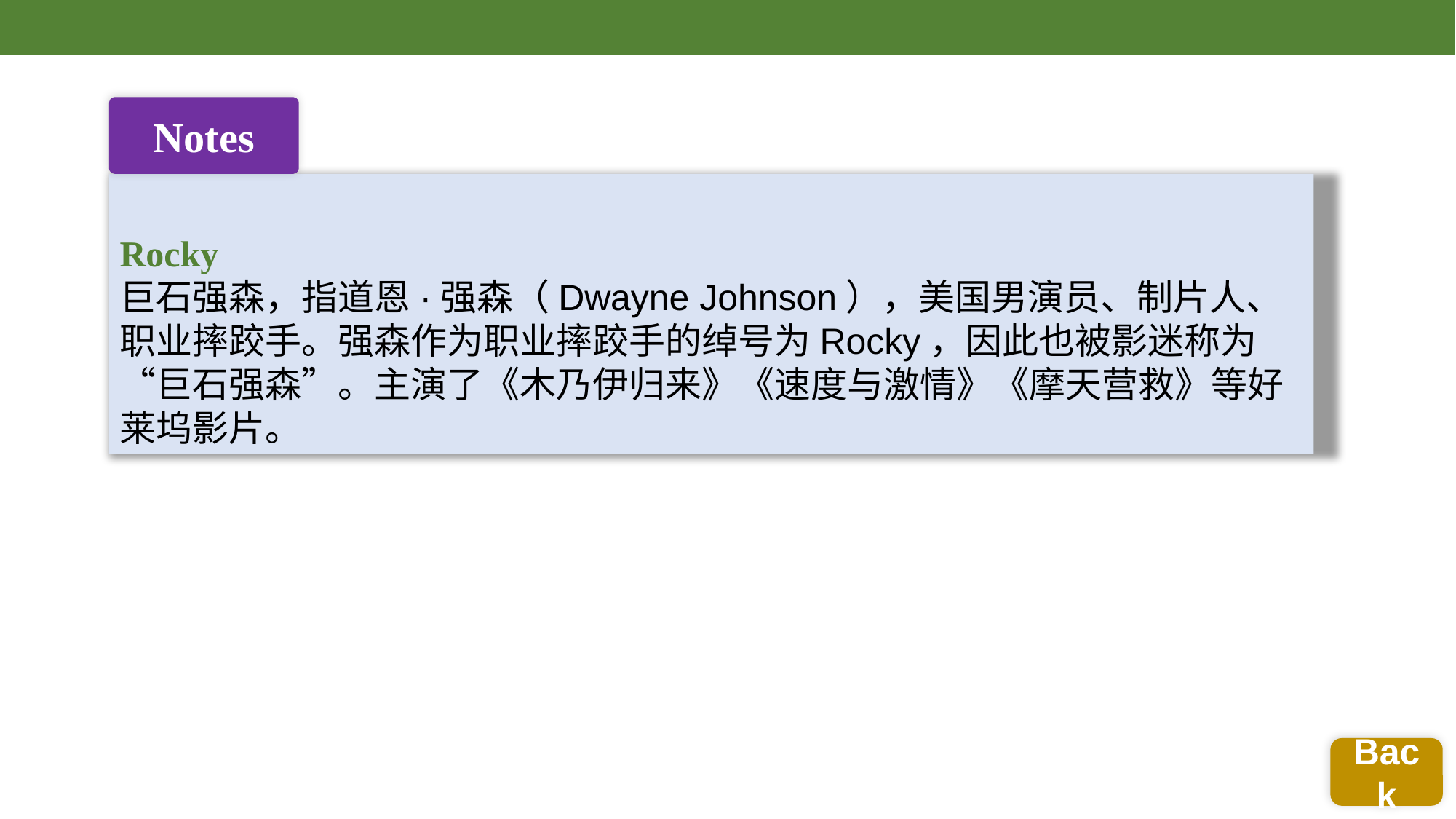

Notes

Rocky
巨石强森，指道恩·强森（Dwayne Johnson），美国男演员、制片人、职业摔跤手。强森作为职业摔跤手的绰号为Rocky，因此也被影迷称为“巨石强森”。主演了《木乃伊归来》《速度与激情》《摩天营救》等好莱坞影片。
Back